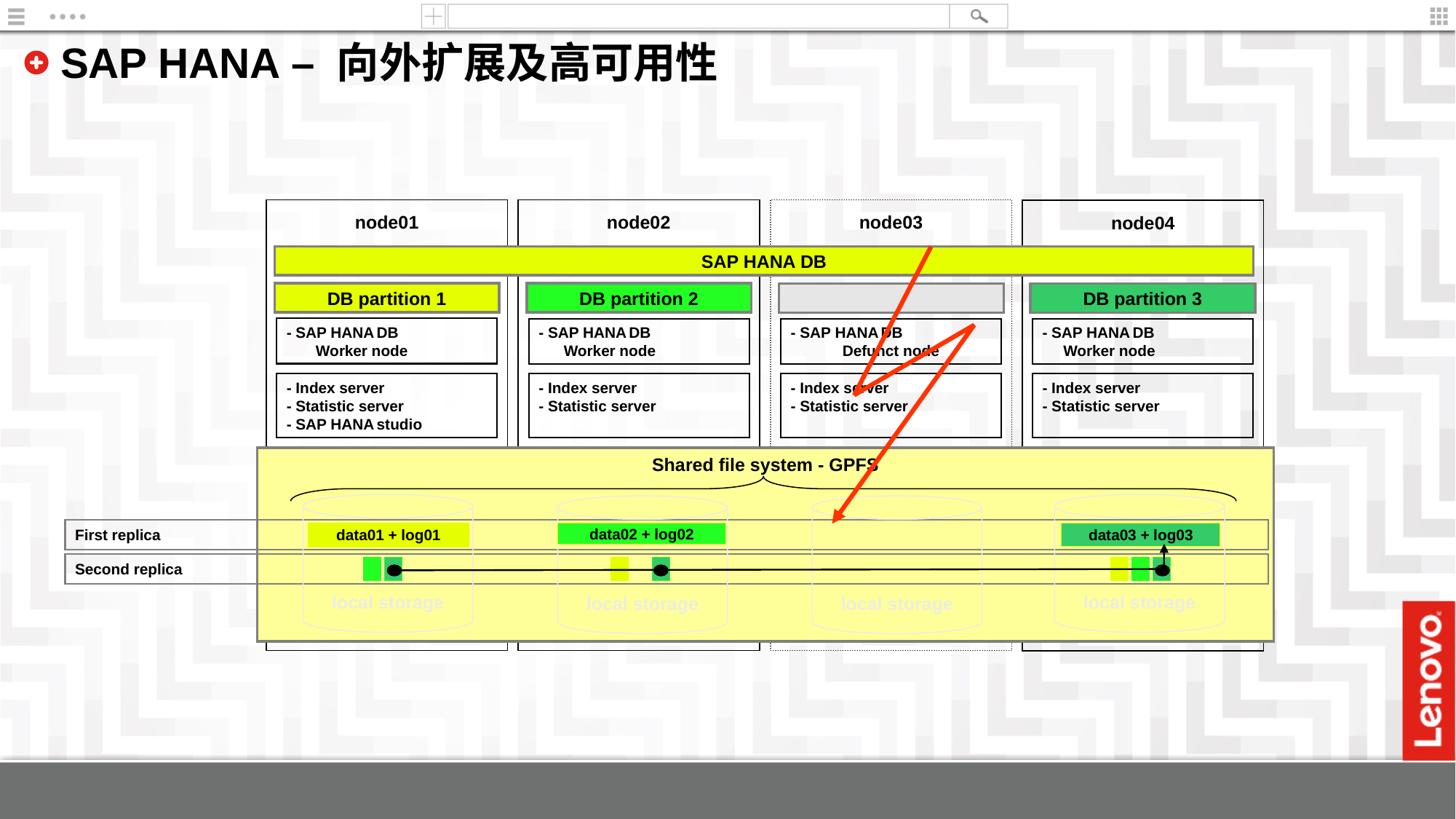

SAP HANA – 向外扩展及高可用性
node01
node02
node03
node04
SAP HANA DB

DB partition 1
DB partition 2

DB partition 3
- SAP HANA DB
       Worker node
- SAP HANA DB
      Worker node
- SAP HANA DB
Defunct node
- SAP HANA DB
     Worker node
- Index server
- Statistic server
- SAP HANA studio
- Index server
- Statistic server

- Index server
- Statistic server

- Index server
- Statistic server

Shared file system - GPFS

local storage

local storage

local storage

local storage
First replica
data01 + log01
data02 + log02
data03 + log03

Second replica